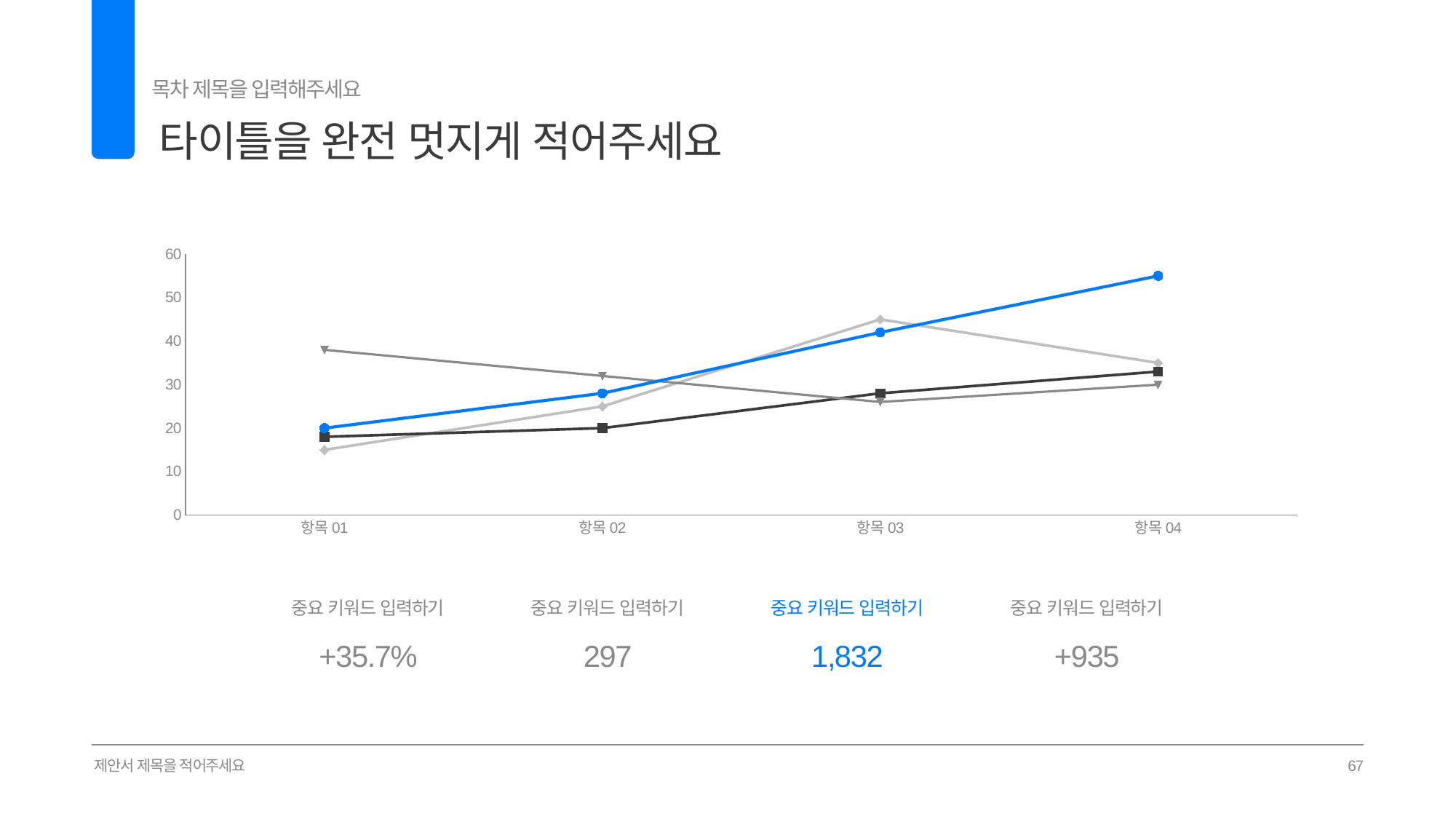

목차 제목을 입력해주세요
타이틀을 완전 멋지게 적어주세요
02

### Chart

| Category | 항목A | 항목B | 항목C | 항목D |
|---|---|---|---|---|
| 항목01 | 15.0 | 18.0 | 38.0 | 20.0 |
| 항목02 | 25.0 | 20.0 | 32.0 | 28.0 |
| 항목03 | 45.0 | 28.0 | 26.0 | 42.0 |
| 항목04 | 35.0 | 33.0 | 30.0 | 55.0 |
중요 키워드 입력하기
중요 키워드 입력하기
중요 키워드 입력하기
중요 키워드 입력하기
+35.7%
297
1,832
+935
제안서 제목을 적어주세요
67